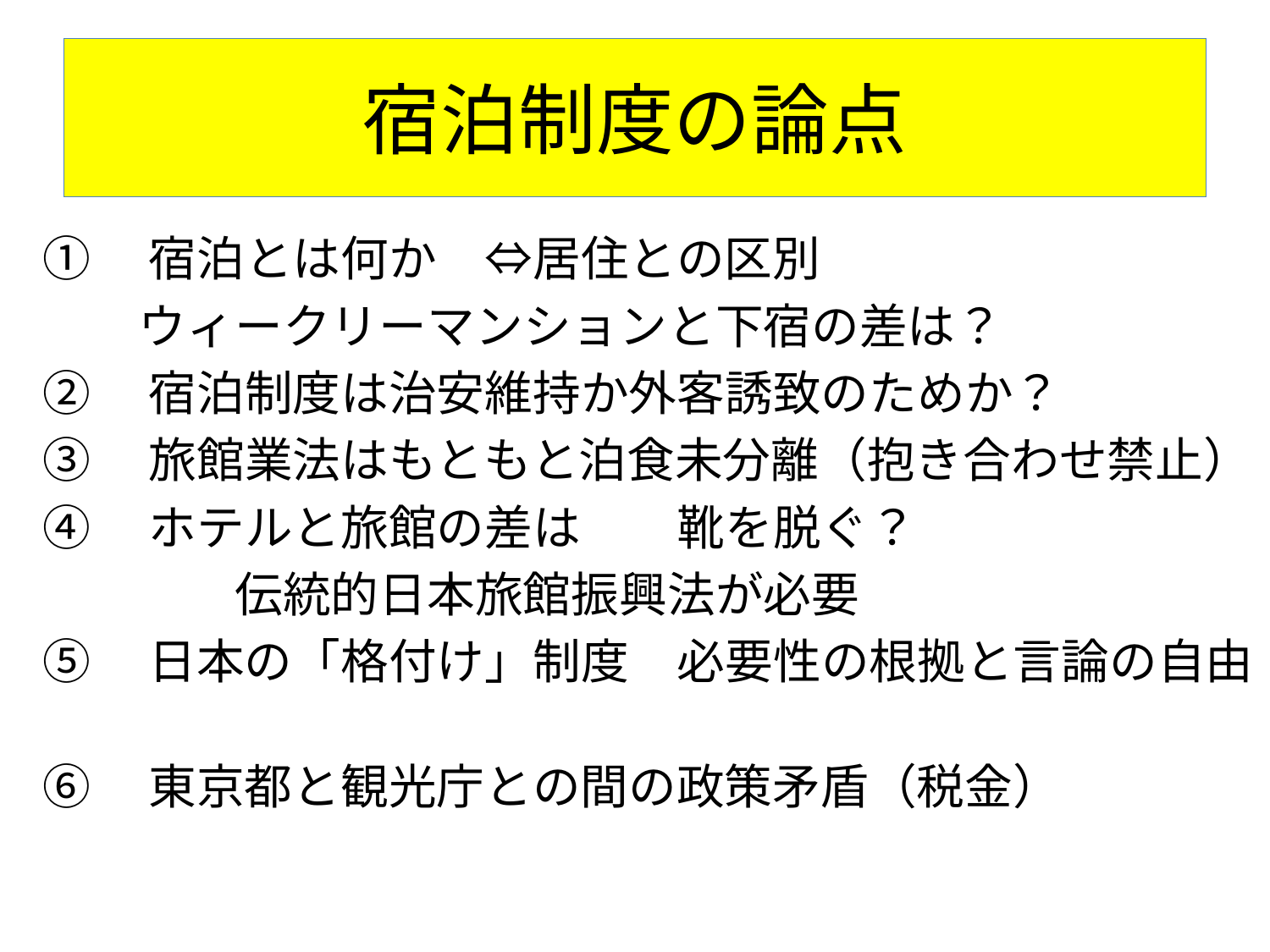

# 宿泊制度の論点
①　宿泊とは何か　⇔居住との区別
　　ウィークリーマンションと下宿の差は？
②　宿泊制度は治安維持か外客誘致のためか？
③　旅館業法はもともと泊食未分離（抱き合わせ禁止）
④　ホテルと旅館の差は　　靴を脱ぐ？
　　　　伝統的日本旅館振興法が必要
⑤　日本の「格付け」制度　必要性の根拠と言論の自由
⑥　東京都と観光庁との間の政策矛盾（税金）